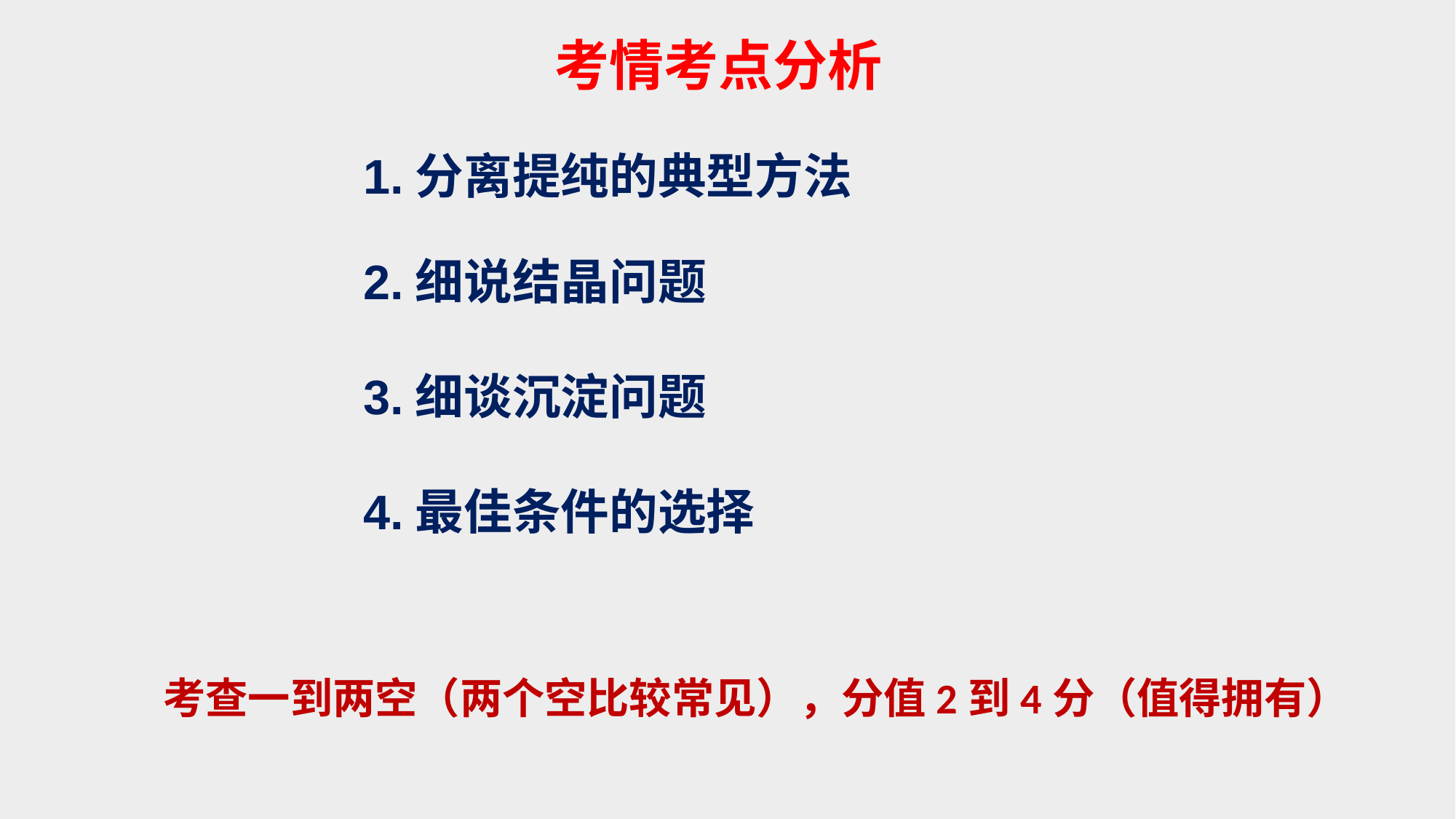

考情考点分析
1.分离提纯的典型方法
2.细说结晶问题
3.细谈沉淀问题
4.最佳条件的选择
考查一到两空（两个空比较常见），分值2到4分（值得拥有）